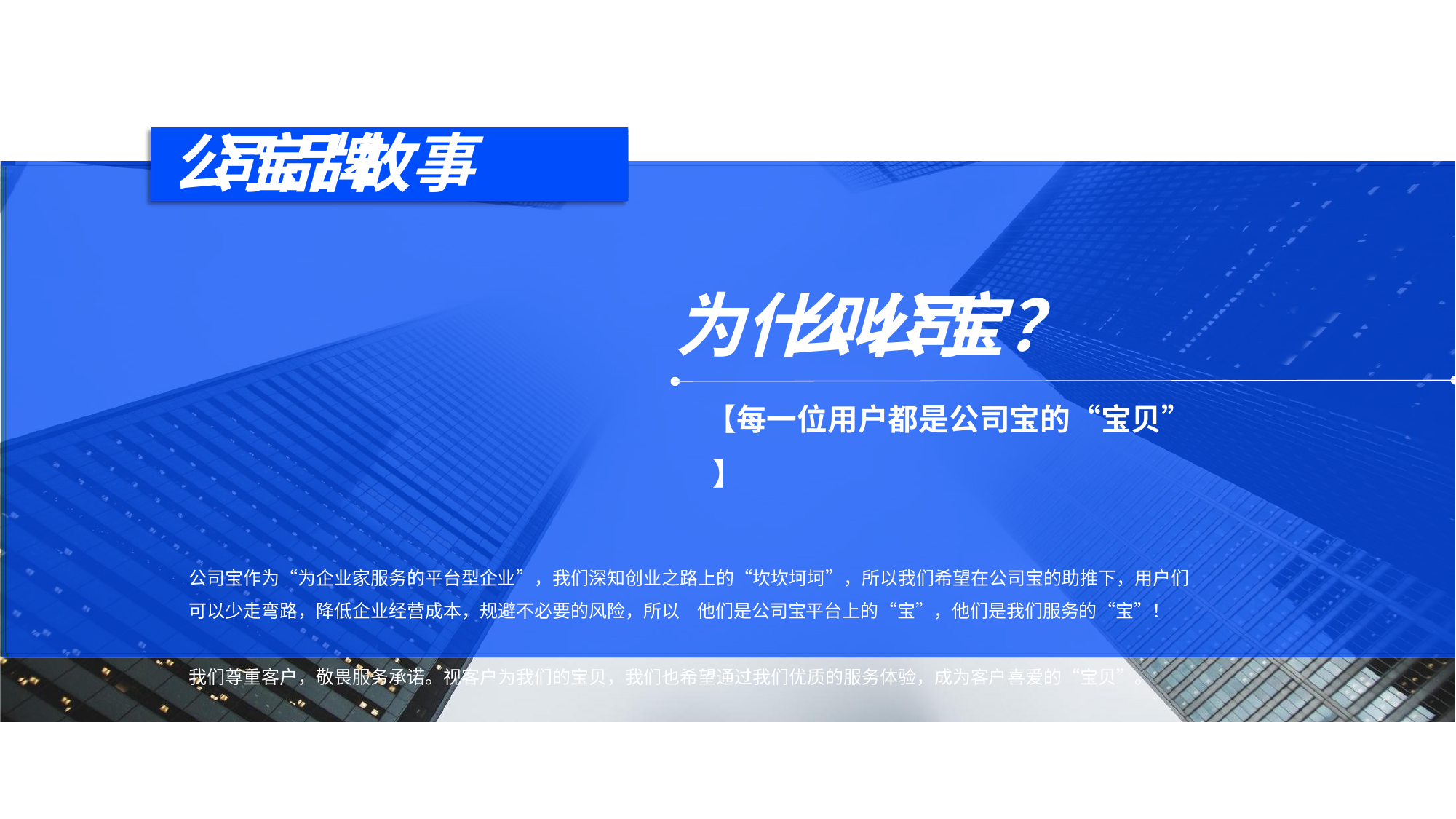

# 公司宝品牌故事

为什么叫公司宝？
【每一位用户都是公司宝的“宝贝” 】

公司宝作为“为企业家服务的平台型企业”，我们深知创业之路上的“坎坎坷坷”，所以我们希望在公司宝的助推下，用户们
可以少走弯路，降低企业经营成本，规避不必要的风险，所以	他们是公司宝平台上的“宝”，他们是我们服务的“宝”！

我们尊重客户，敬畏服务承诺。视客户为我们的宝贝，我们也希望通过我们优质的服务体验，成为客户喜爱的“宝贝”。